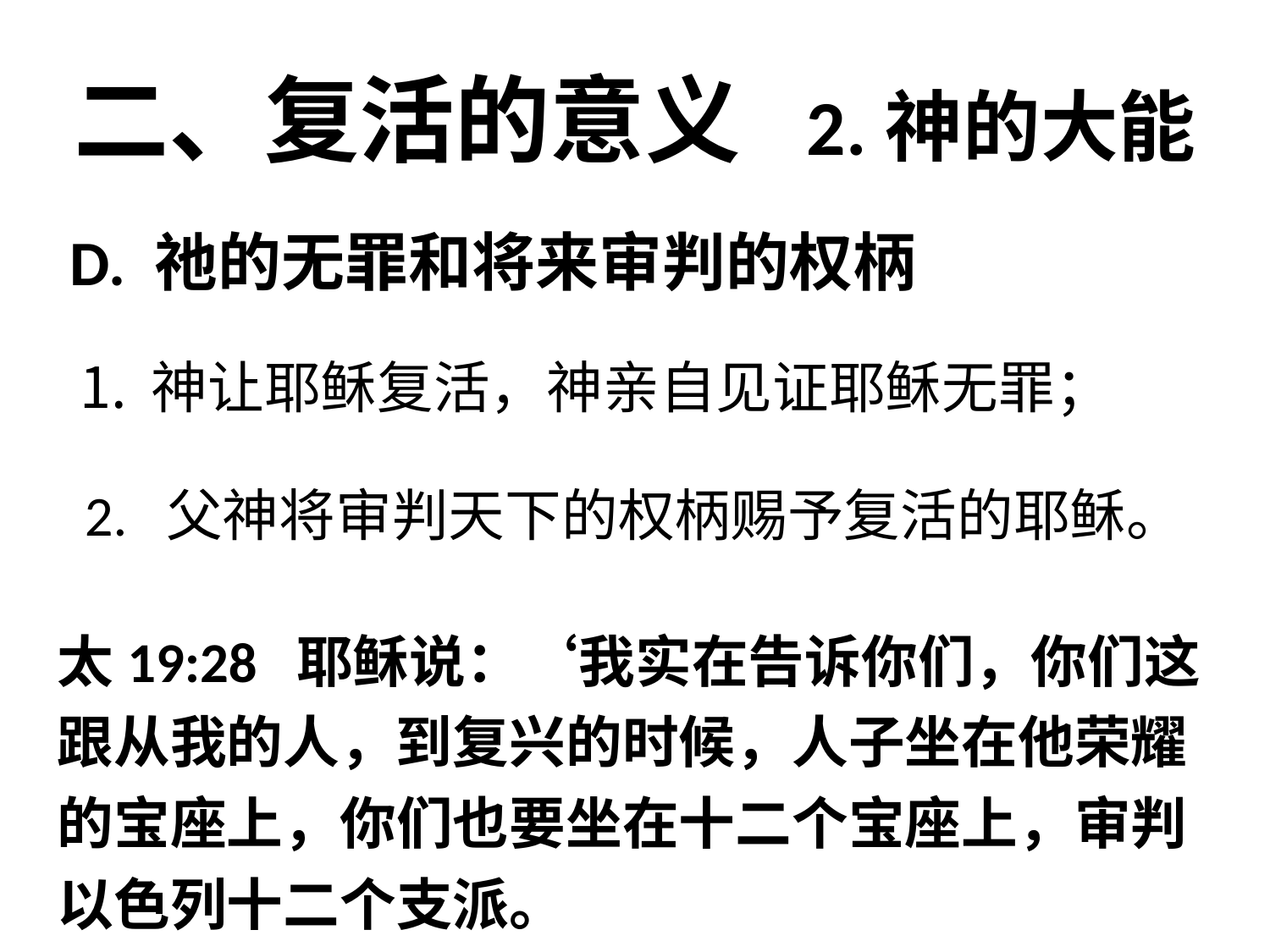

# 二、复活的意义  2.神的大能
D. 祂的无罪和将来审判的权柄
神让耶稣复活，神亲自见证耶稣无罪；

2.  父神将审判天下的权柄赐予复活的耶稣。
太19:28  耶稣说：‘我实在告诉你们，你们这跟从我的人，到复兴的时候，人子坐在他荣耀的宝座上，你们也要坐在十二个宝座上，审判以色列十二个支派。